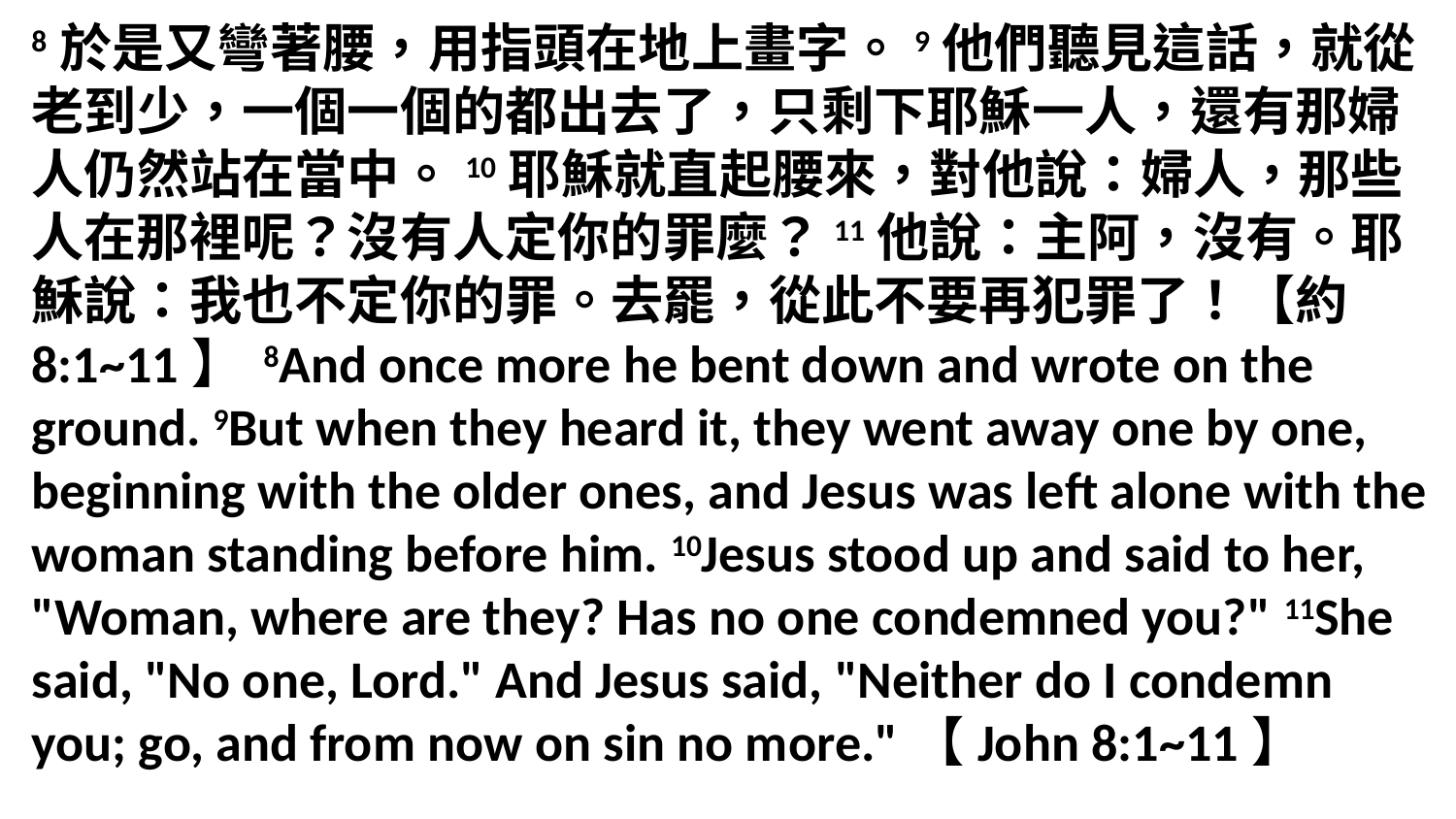

8於是又彎著腰，用指頭在地上畫字。9他們聽見這話，就從老到少，一個一個的都出去了，只剩下耶穌一人，還有那婦人仍然站在當中。10耶穌就直起腰來，對他說：婦人，那些人在那裡呢？沒有人定你的罪麼？11他說：主阿，沒有。耶穌說：我也不定你的罪。去罷，從此不要再犯罪了！【約 8:1~11】 8And once more he bent down and wrote on the ground. 9But when they heard it, they went away one by one, beginning with the older ones, and Jesus was left alone with the woman standing before him. 10Jesus stood up and said to her, "Woman, where are they? Has no one condemned you?" 11She said, "No one, Lord." And Jesus said, "Neither do I condemn you; go, and from now on sin no more."【John 8:1~11】